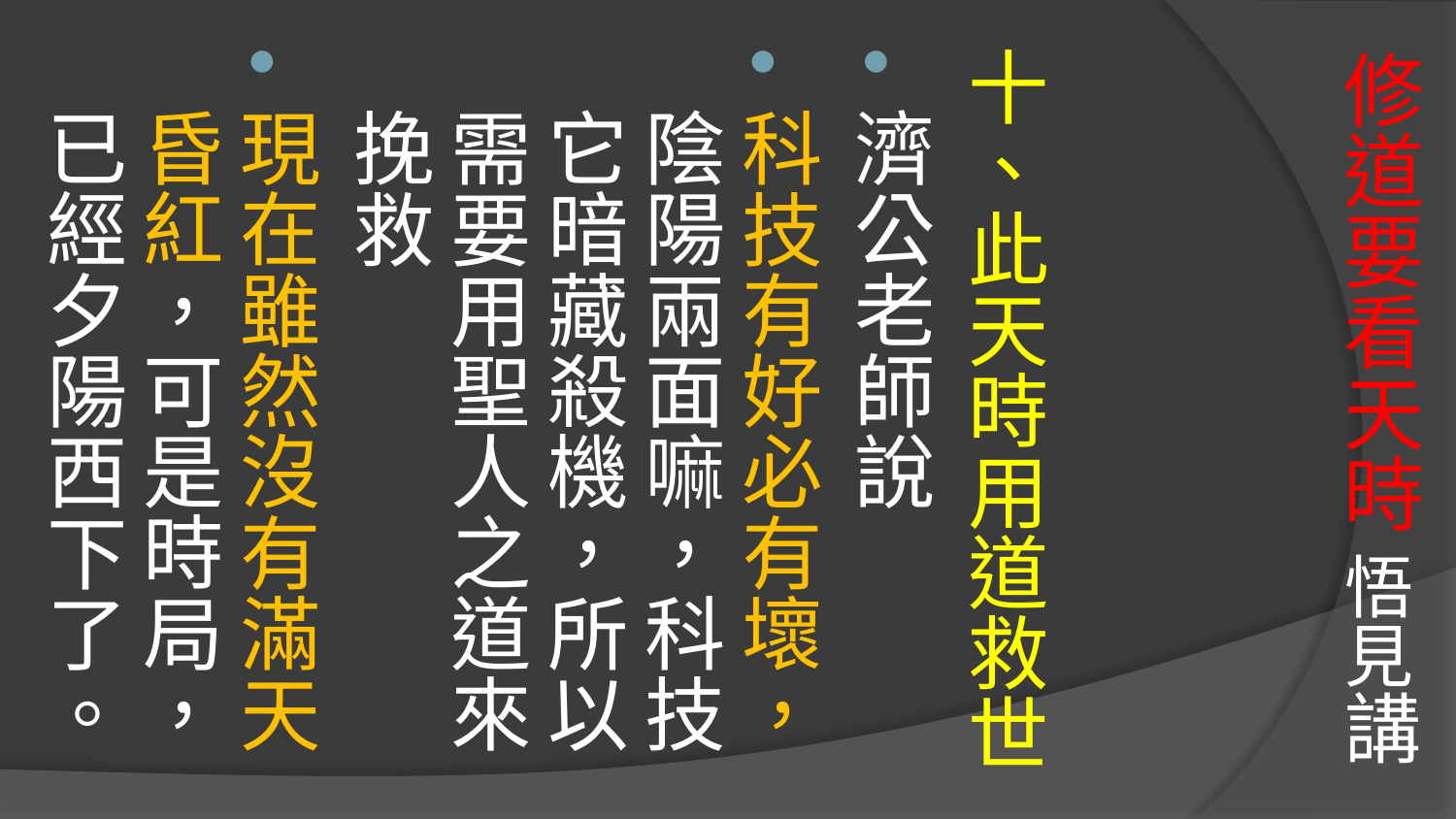

# 修道要看天時 悟見講
十、此天時用道救世
濟公老師說
科技有好必有壞，陰陽兩面嘛，科技它暗藏殺機，所以需要用聖人之道來挽救
現在雖然沒有滿天昏紅，可是時局，已經夕陽西下了。